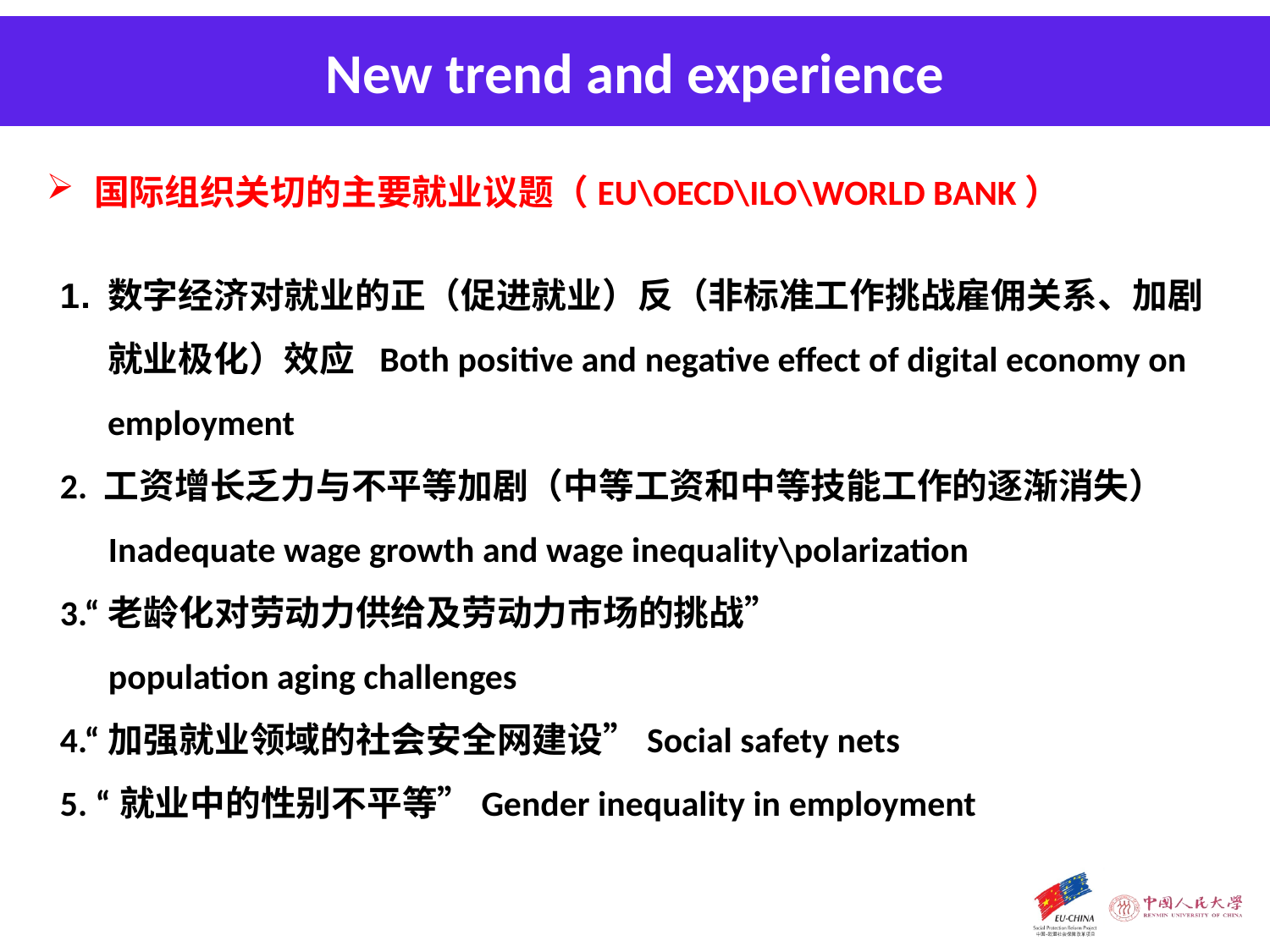

New trend and experience
国际组织关切的主要就业议题（EU\OECD\ILO\WORLD BANK）
数字经济对就业的正（促进就业）反（非标准工作挑战雇佣关系、加剧就业极化）效应  Both positive and negative effect of digital economy on employment
2. 工资增长乏力与不平等加剧（中等工资和中等技能工作的逐渐消失）
      Inadequate wage growth and wage inequality\polarization
3.“老龄化对劳动力供给及劳动力市场的挑战”
      population aging challenges
4.“加强就业领域的社会安全网建设”Social safety nets
5. “就业中的性别不平等”Gender inequality in employment